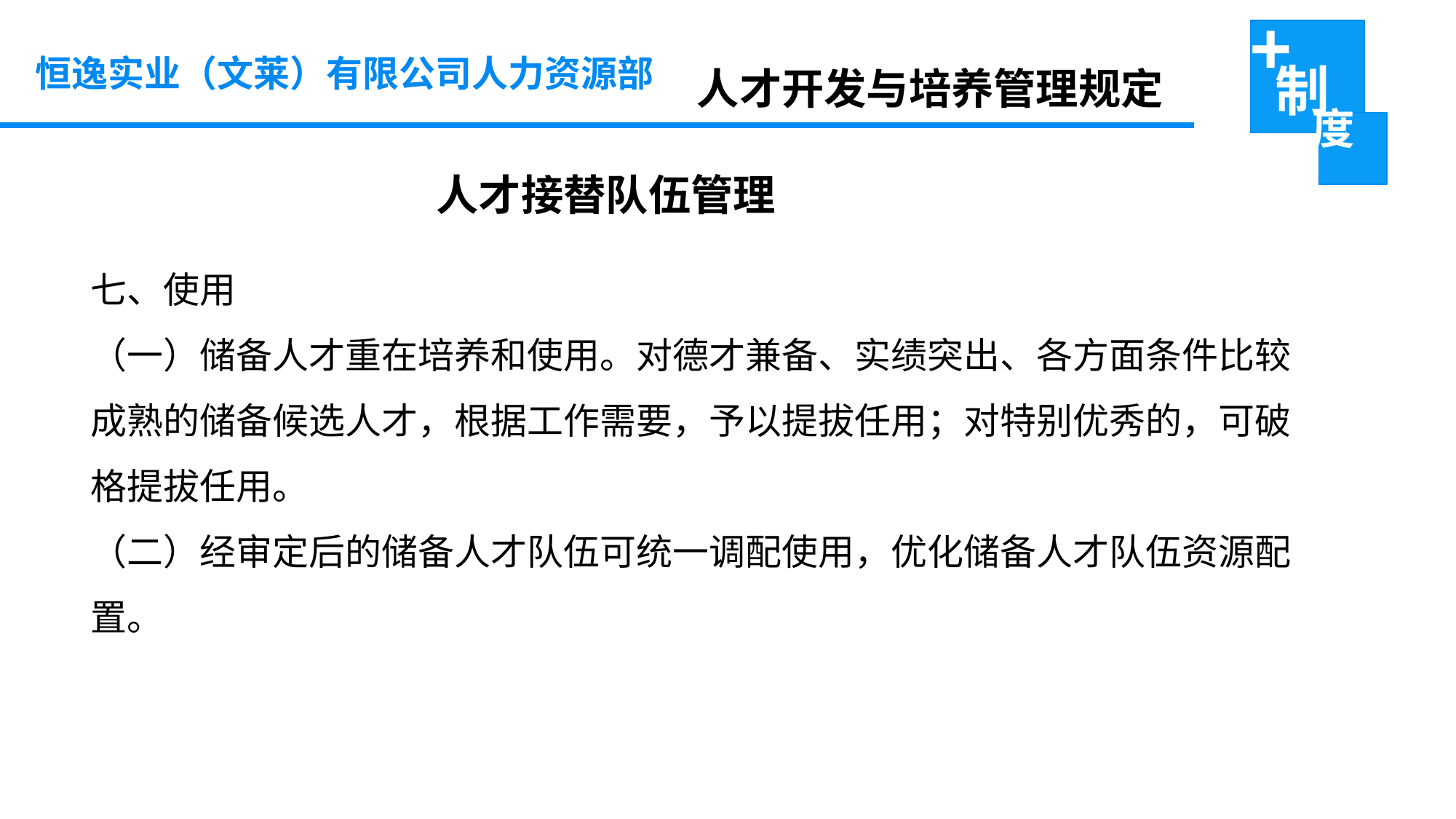

恒逸实业（文莱）有限公司人力资源部
人才开发与培养管理规定
人才接替队伍管理
七、使用
（一）储备人才重在培养和使用。对德才兼备、实绩突出、各方面条件比较成熟的储备候选人才，根据工作需要，予以提拔任用；对特别优秀的，可破格提拔任用。
（二）经审定后的储备人才队伍可统一调配使用，优化储备人才队伍资源配置。